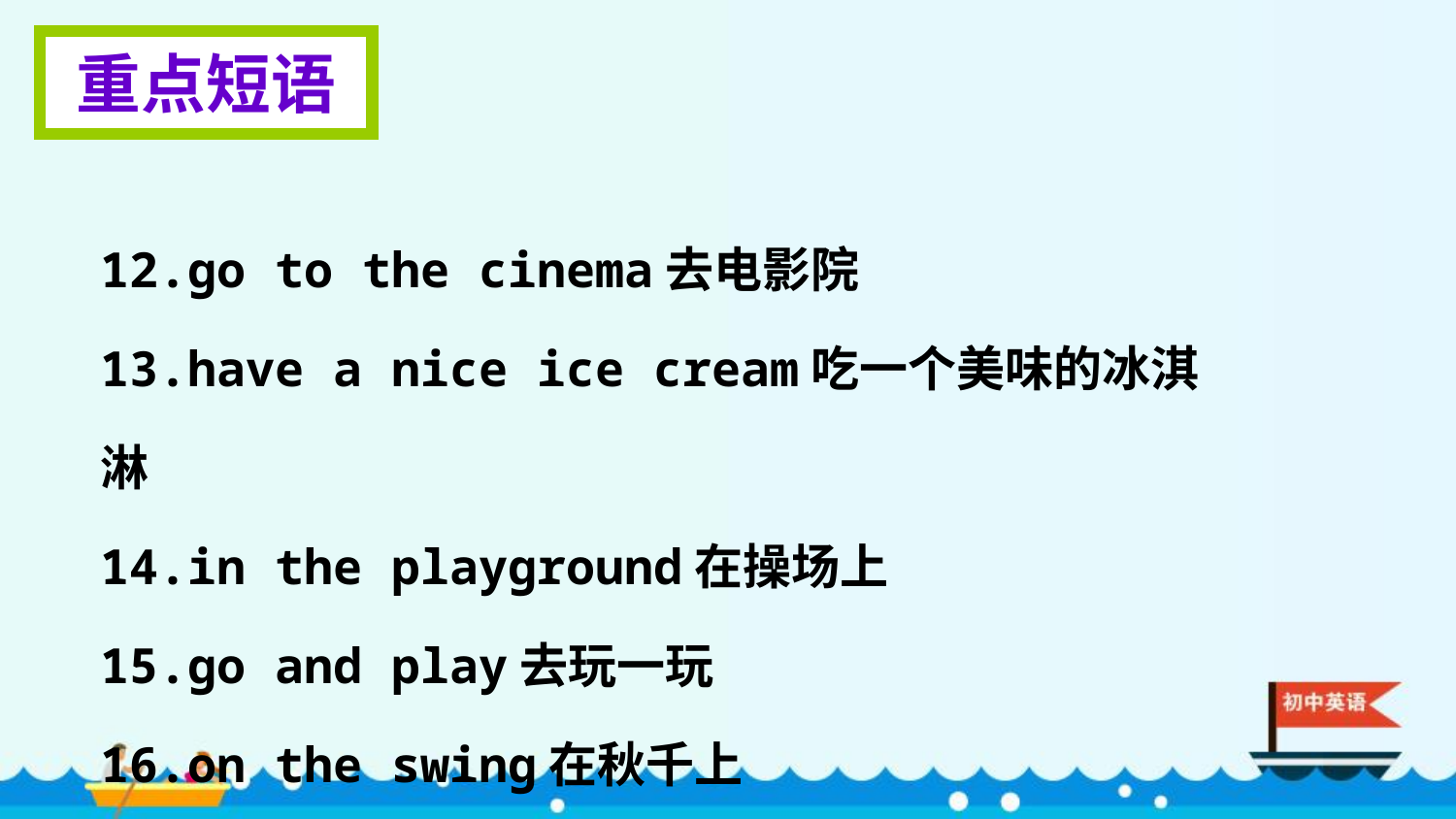

重点短语
12.go to the cinema去电影院
13.have a nice ice cream吃一个美味的冰淇淋
14.in the playground在操场上
15.go and play去玩一玩
16.on the swing在秋千上